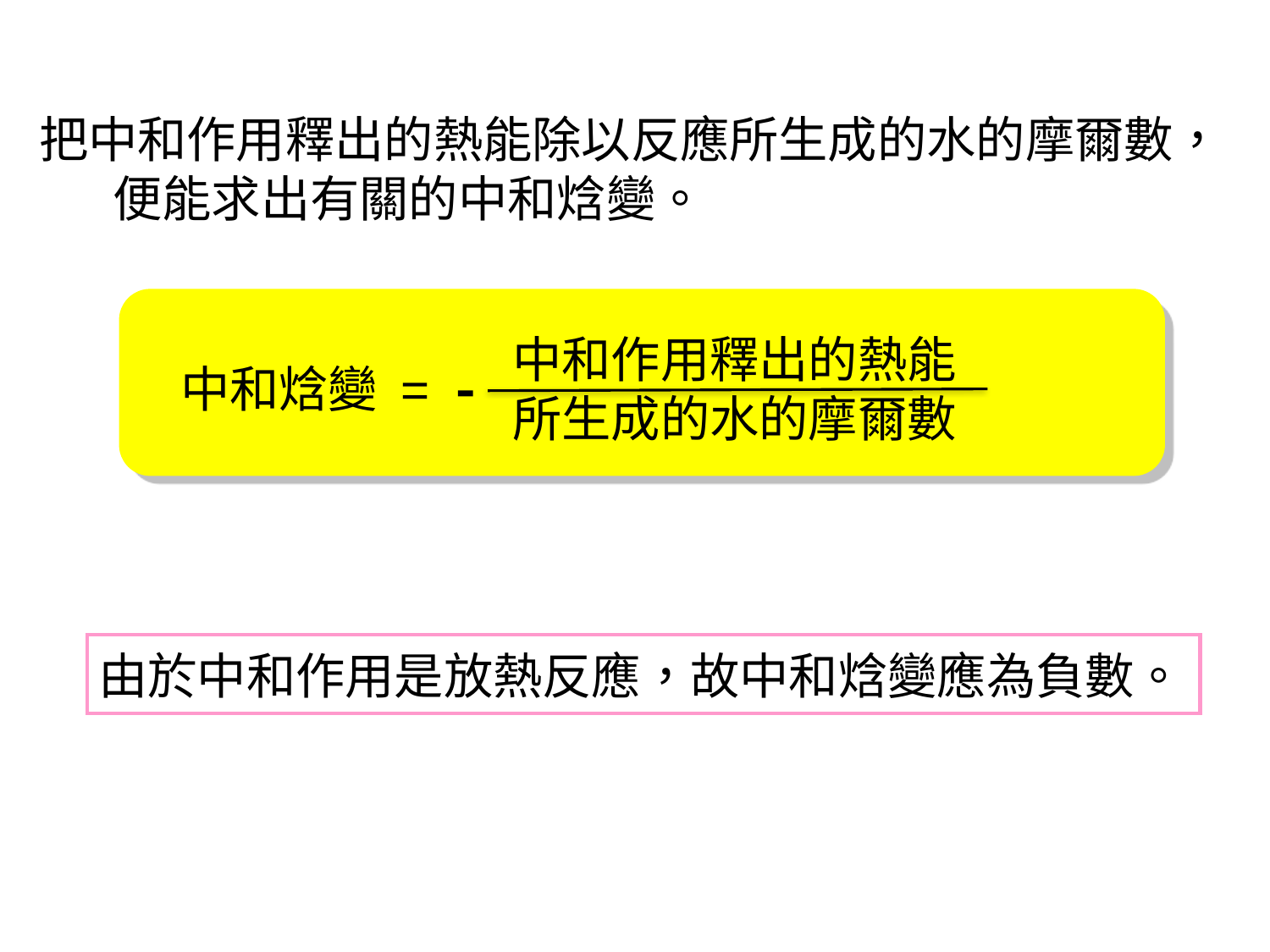

把中和作用釋出的熱能除以反應所生成的水的摩爾數，便能求出有關的中和焓變。

中和作用釋出的熱能
所生成的水的摩爾數
中和焓變 =  −

由於中和作用是放熱反應，故中和焓變應為負數。